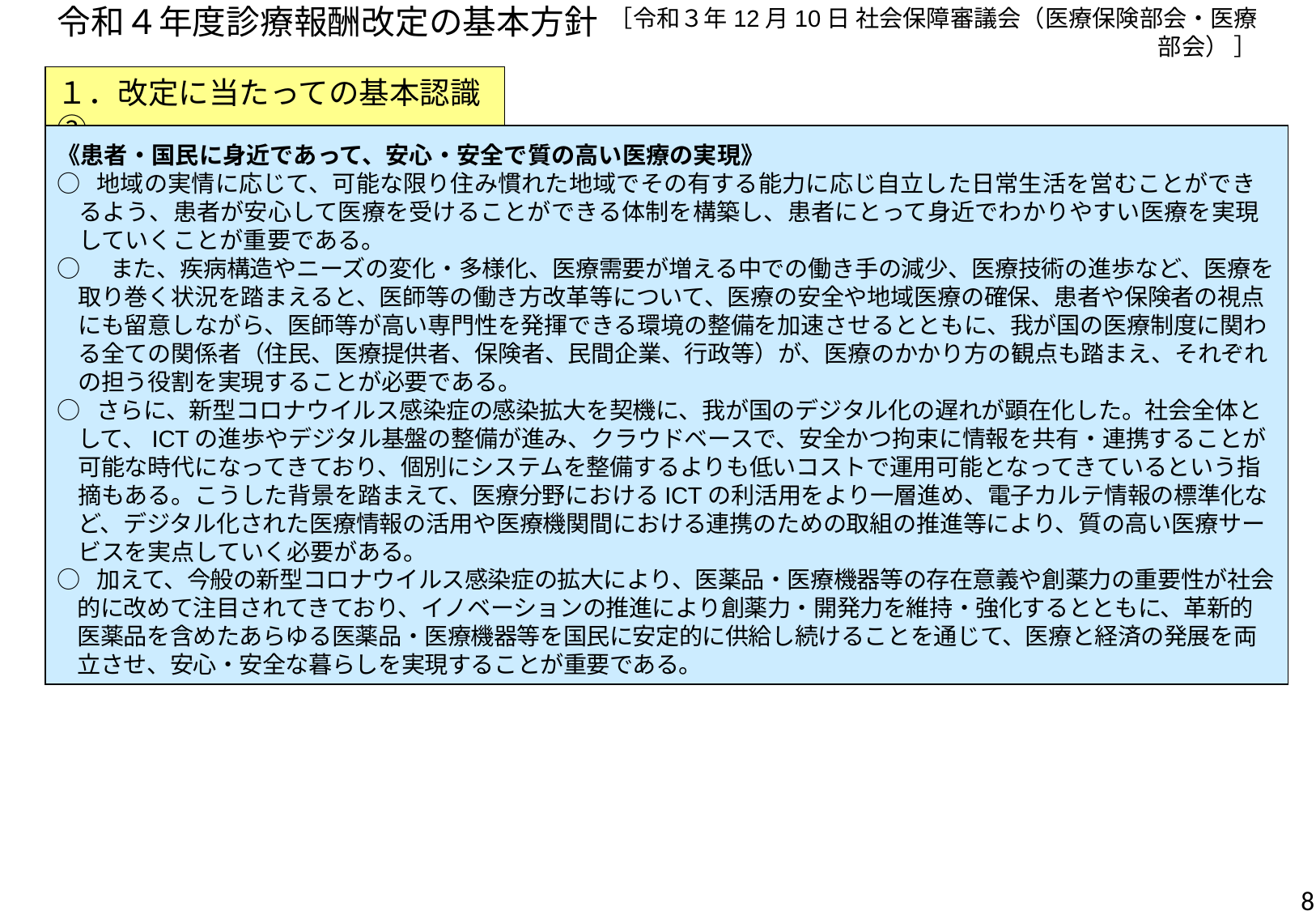

# 令和４年度診療報酬改定の基本方針
［令和３年12月10日 社会保障審議会（医療保険部会・医療部会） ］
１．改定に当たっての基本認識②
《患者・国民に身近であって、安心・安全で質の高い医療の実現》
○  地域の実情に応じて、可能な限り住み慣れた地域でその有する能力に応じ自立した日常生活を営むことができ
   るよう、患者が安心して医療を受けることができる体制を構築し、患者にとって身近でわかりやすい医療を実現
   していくことが重要である。
○　また、疾病構造やニーズの変化・多様化、医療需要が増える中での働き手の減少、医療技術の進歩など、医療を
   取り巻く状況を踏まえると、医師等の働き方改革等について、医療の安全や地域医療の確保、患者や保険者の視点
   にも留意しながら、医師等が高い専門性を発揮できる環境の整備を加速させるとともに、我が国の医療制度に関わ
   る全ての関係者（住民、医療提供者、保険者、民間企業、行政等）が、医療のかかり方の観点も踏まえ、それぞれ
   の担う役割を実現することが必要である。
○  さらに、新型コロナウイルス感染症の感染拡大を契機に、我が国のデジタル化の遅れが顕在化した。社会全体と
   して、ICTの進歩やデジタル基盤の整備が進み、クラウドベースで、安全かつ拘束に情報を共有・連携することが
   可能な時代になってきており、個別にシステムを整備するよりも低いコストで運用可能となってきているという指
   摘もある。こうした背景を踏まえて、医療分野におけるICTの利活用をより一層進め、電子カルテ情報の標準化な
   ど、デジタル化された医療情報の活用や医療機関間における連携のための取組の推進等により、質の高い医療サー
   ビスを実点していく必要がある。
○  加えて、今般の新型コロナウイルス感染症の拡大により、医薬品・医療機器等の存在意義や創薬力の重要性が社会
   的に改めて注目されてきており、イノベーションの推進により創薬力・開発力を維持・強化するとともに、革新的
   医薬品を含めたあらゆる医薬品・医療機器等を国民に安定的に供給し続けることを通じて、医療と経済の発展を両
   立させ、安心・安全な暮らしを実現することが重要である。
8